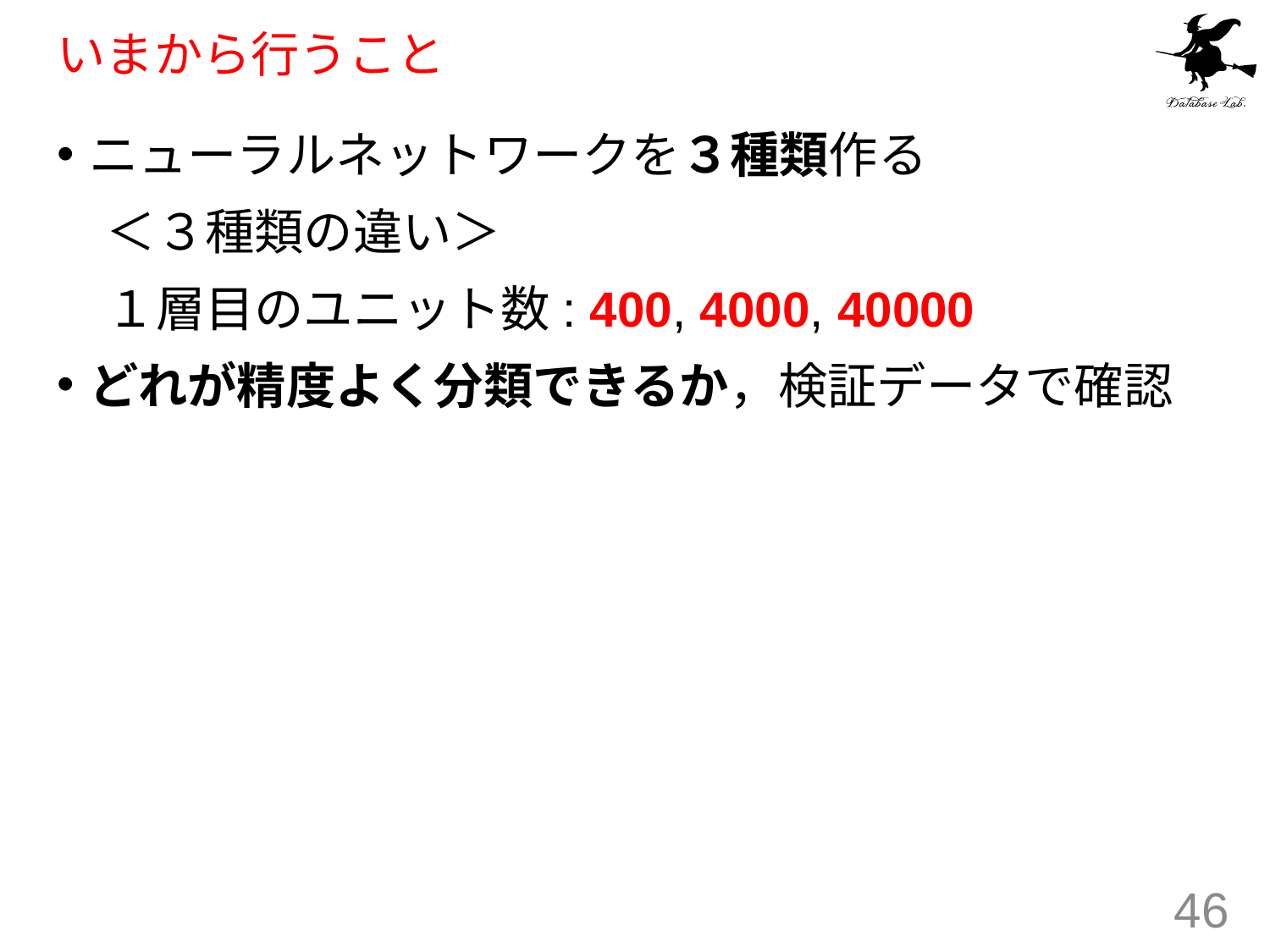

# いまから行うこと
ニューラルネットワークを３種類作る
　＜３種類の違い＞
　１層目のユニット数: 400, 4000, 40000
どれが精度よく分類できるか，検証データで確認
46